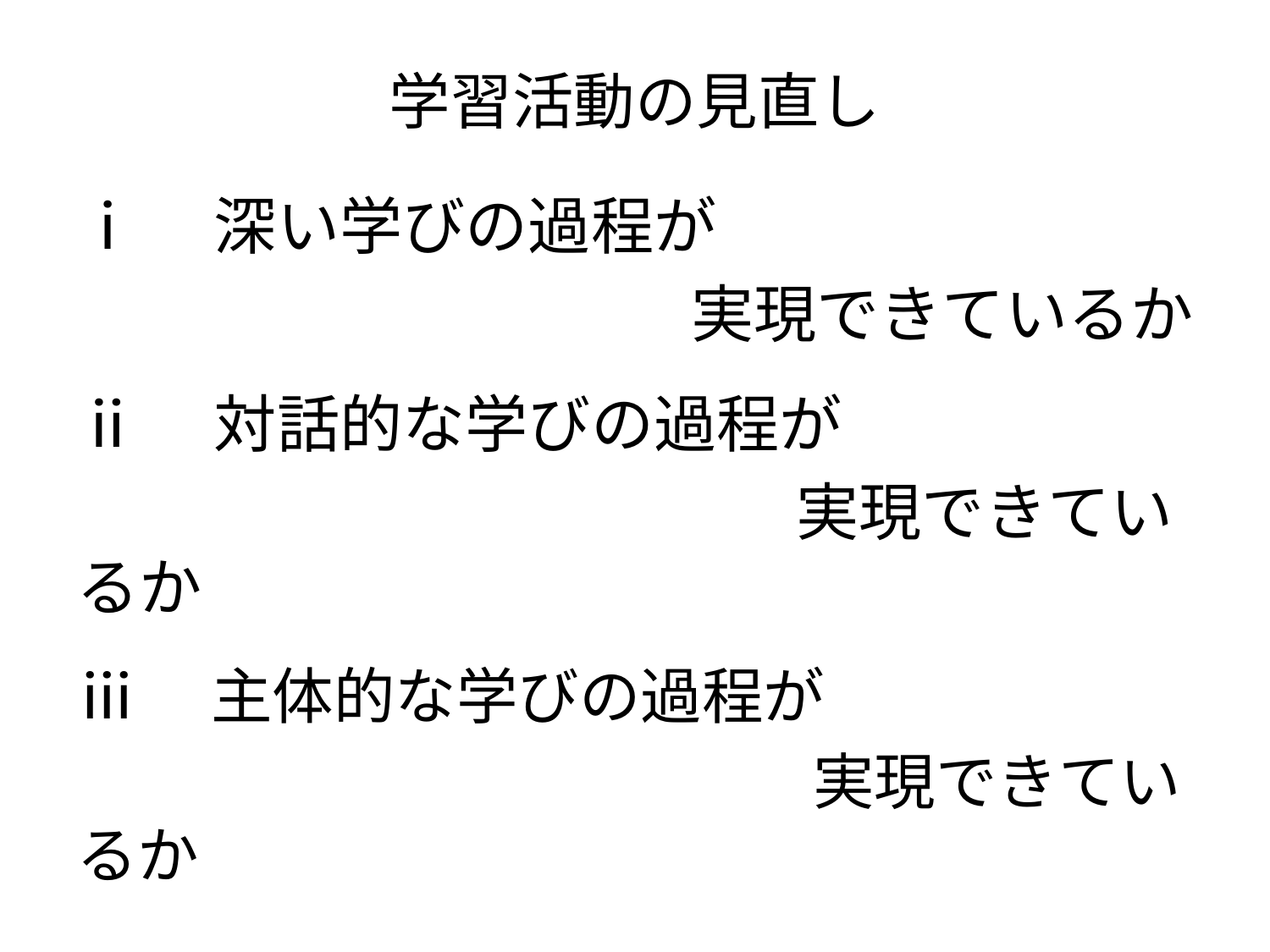

学習活動の見直し

ⅰ　深い学びの過程が
実現できているか

ⅱ　対話的な学びの過程が
　　　　　　　　　　　　　　実現できているか

ⅲ　主体的な学びの過程が
　　　　　　　　　　　　実現できているか